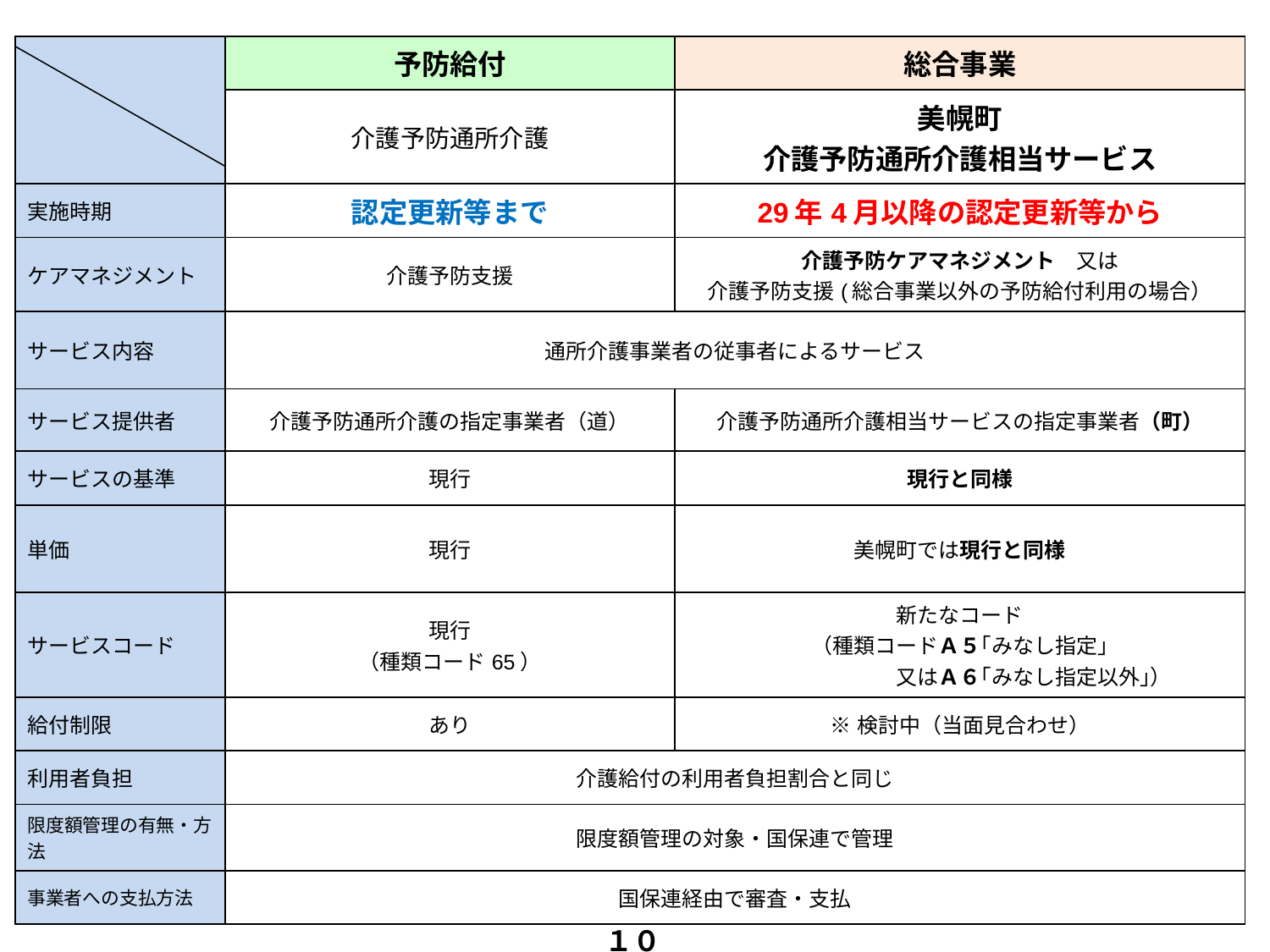

|  | 予防給付 | 総合事業 |
| --- | --- | --- |
|  | 介護予防通所介護 | 美幌町 介護予防通所介護相当サービス |
| 実施時期 | 認定更新等まで | 29年4月以降の認定更新等から |
| ケアマネジメント | 介護予防支援 | 介護予防ケアマネジメント　又は 介護予防支援(総合事業以外の予防給付利用の場合） |
| サービス内容 | 通所介護事業者の従事者によるサービス |  |
| サービス提供者 | 介護予防通所介護の指定事業者（道） | 介護予防通所介護相当サービスの指定事業者（町） |
| サービスの基準 | 現行 | 現行と同様 |
| 単価 | 現行 | 美幌町では現行と同様 |
| サービスコード | 現行 （種類コード65） | 新たなコード （種類コードＡ５｢みなし指定｣ 　　　　　　　又はＡ６｢みなし指定以外｣） |
| 給付制限 | あり | ※検討中（当面見合わせ） |
| 利用者負担 | 介護給付の利用者負担割合と同じ |  |
| 限度額管理の有無・方法 | 限度額管理の対象・国保連で管理 |  |
| 事業者への支払方法 | 国保連経由で審査・支払 |  |
１０